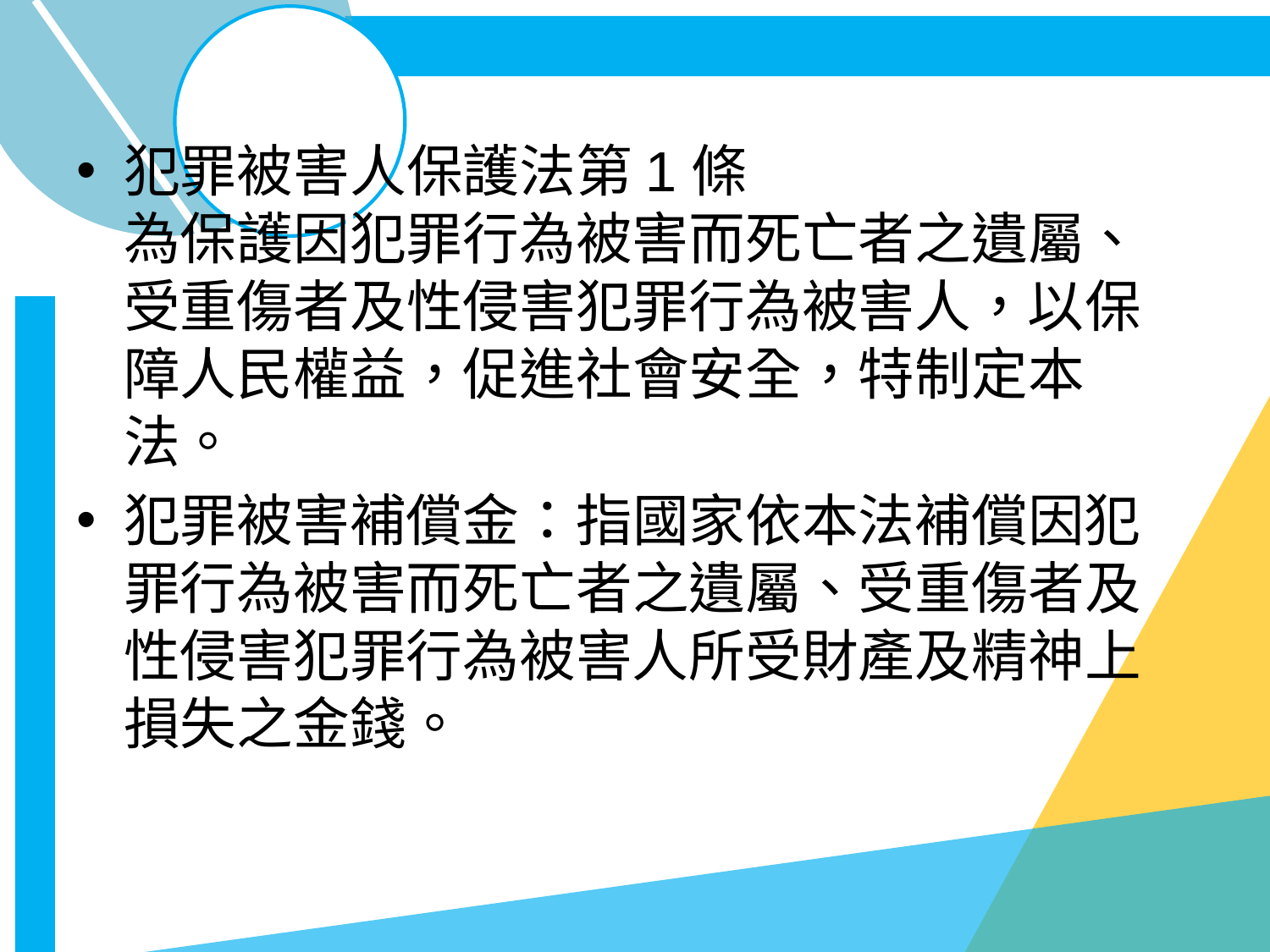

#
犯罪被害人保護法第1條
為保護因犯罪行為被害而死亡者之遺屬、受重傷者及性侵害犯罪行為被害人，以保障人民權益，促進社會安全，特制定本法。
犯罪被害補償金：指國家依本法補償因犯罪行為被害而死亡者之遺屬、受重傷者及性侵害犯罪行為被害人所受財產及精神上損失之金錢。